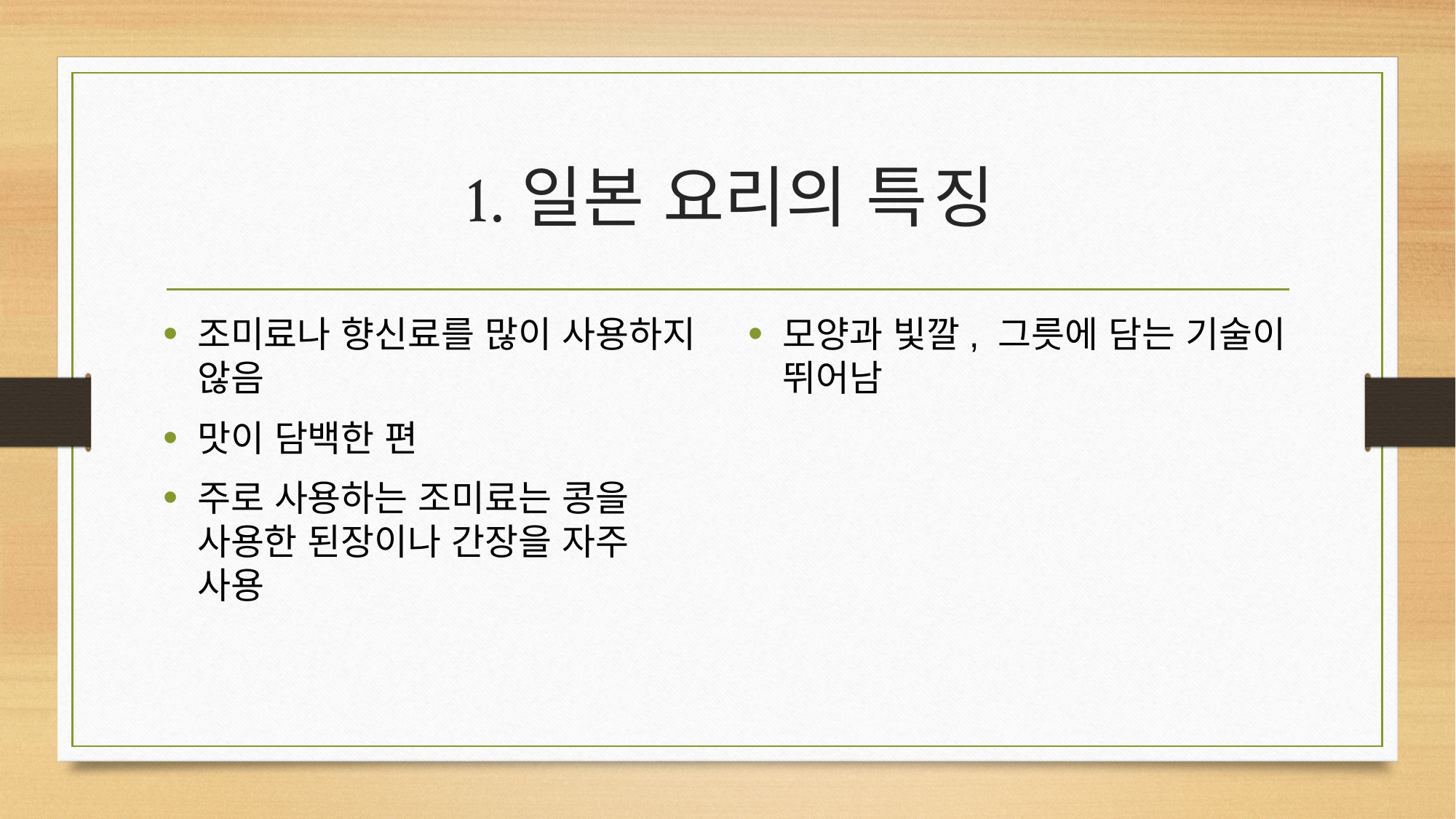

# 1.일본 요리의 특징
조미료나 향신료를 많이 사용하지 않음
맛이 담백한 편
주로 사용하는 조미료는 콩을 사용한 된장이나 간장을 자주 사용

모양과 빛깔, 그릇에 담는 기술이 뛰어남